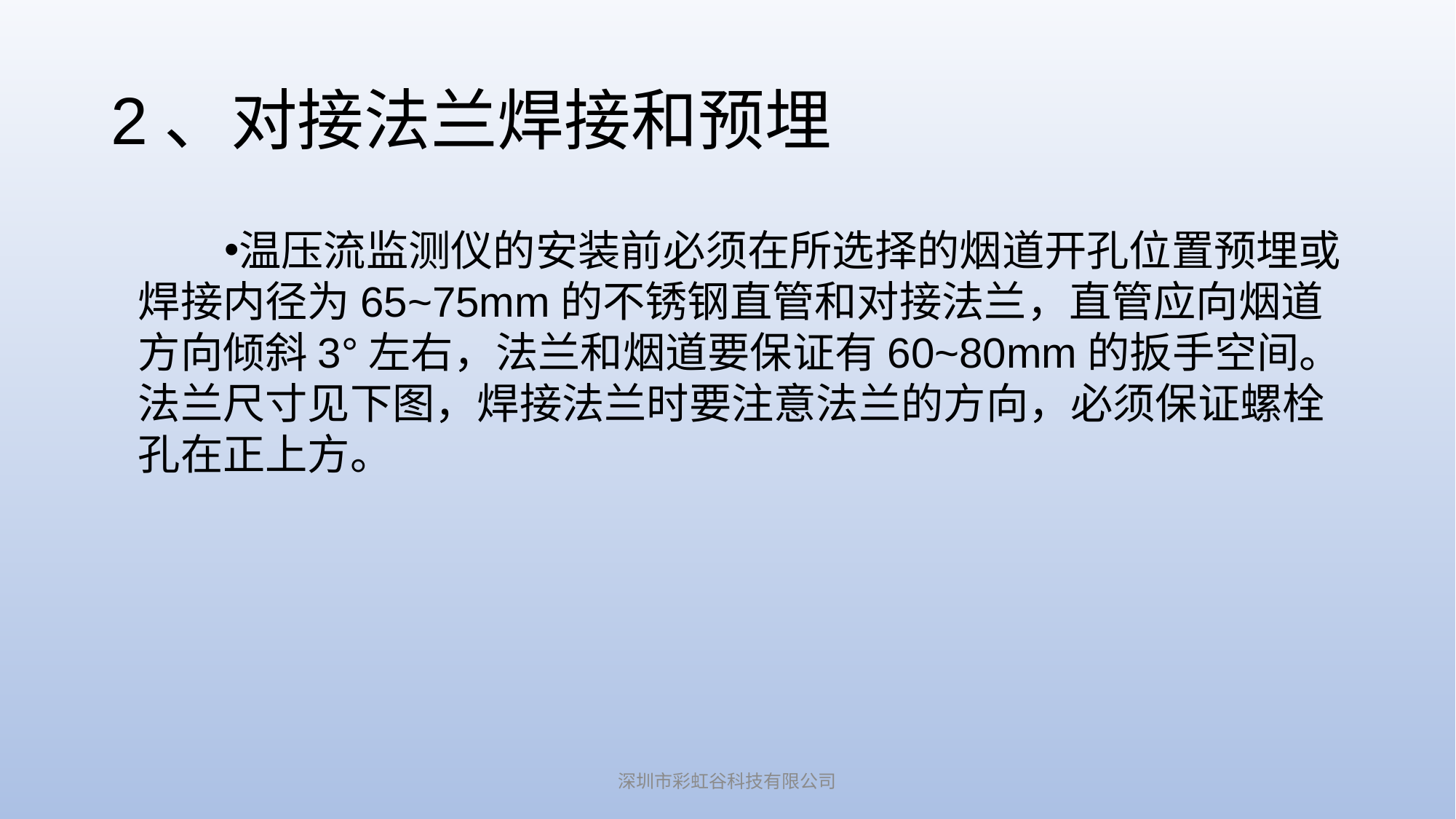

# 2、对接法兰焊接和预埋
温压流监测仪的安装前必须在所选择的烟道开孔位置预埋或焊接内径为65~75mm的不锈钢直管和对接法兰，直管应向烟道方向倾斜3°左右，法兰和烟道要保证有60~80mm的扳手空间。法兰尺寸见下图，焊接法兰时要注意法兰的方向，必须保证螺栓孔在正上方。
深圳市彩虹谷科技有限公司
9